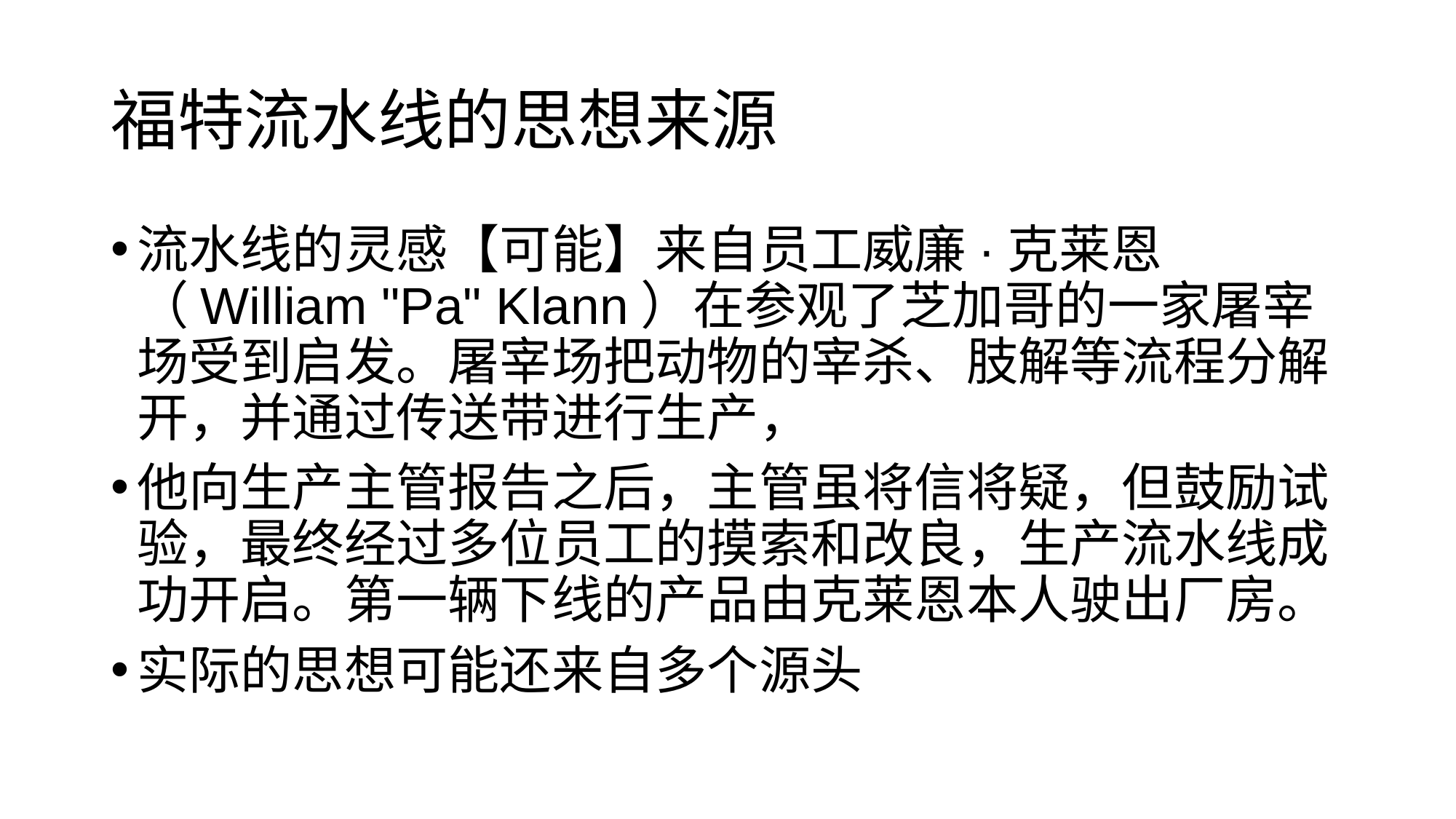

# 福特流水线的思想来源
流水线的灵感【可能】来自员工威廉·克莱恩（William "Pa" Klann）在参观了芝加哥的一家屠宰场受到启发。屠宰场把动物的宰杀、肢解等流程分解开，并通过传送带进行生产，
他向生产主管报告之后，主管虽将信将疑，但鼓励试验，最终经过多位员工的摸索和改良，生产流水线成功开启。第一辆下线的产品由克莱恩本人驶出厂房。
实际的思想可能还来自多个源头